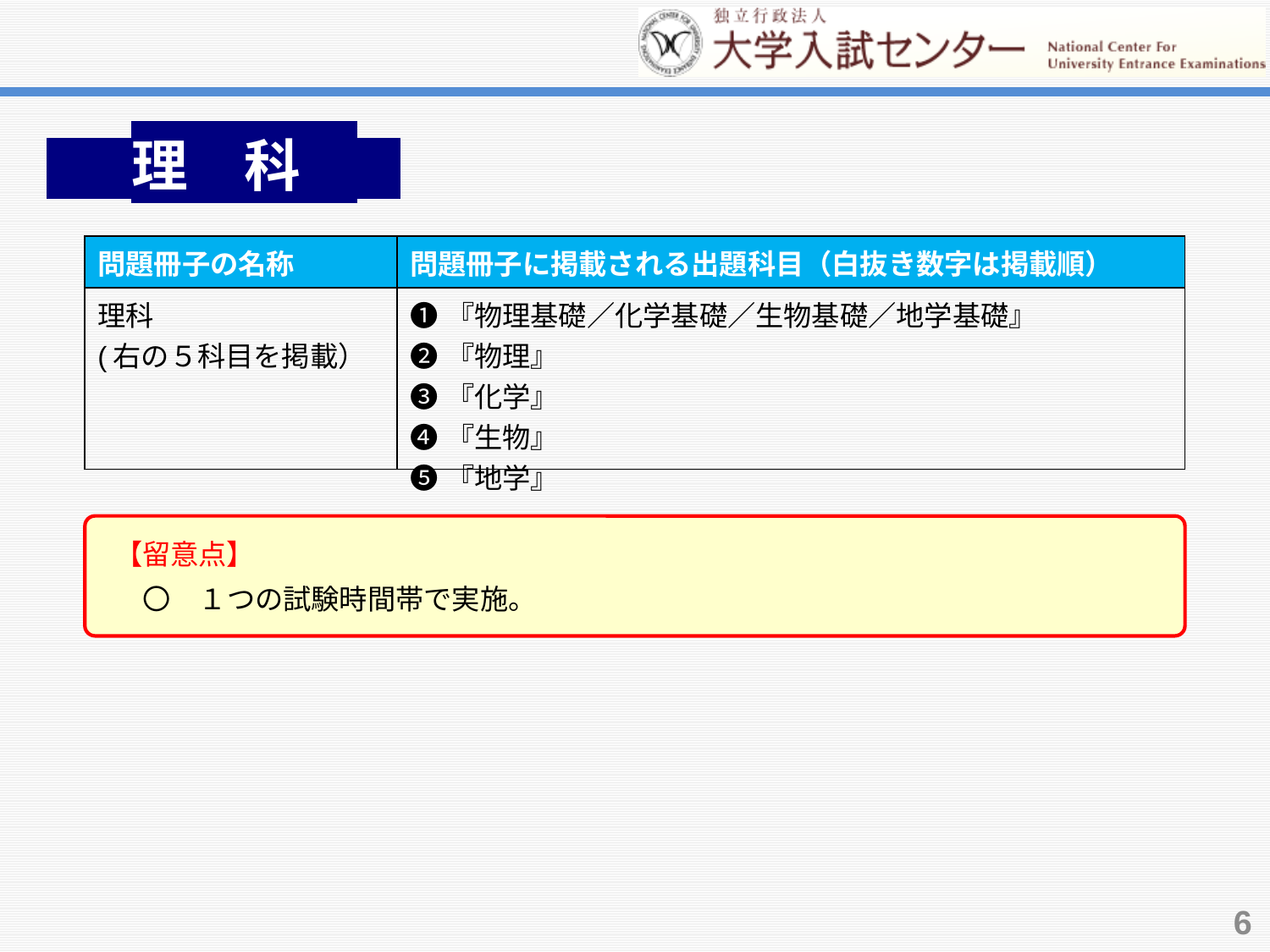

理　科　。
| 問題冊子の名称 | 問題冊子に掲載される出題科目（白抜き数字は掲載順） |
| --- | --- |
| 理科 (右の５科目を掲載） | ❶『物理基礎／化学基礎／生物基礎／地学基礎』 ❷『物理』 ❸『化学』 ❹『生物』 ❺『地学』 |
【留意点】
　〇　１つの試験時間帯で実施。
6